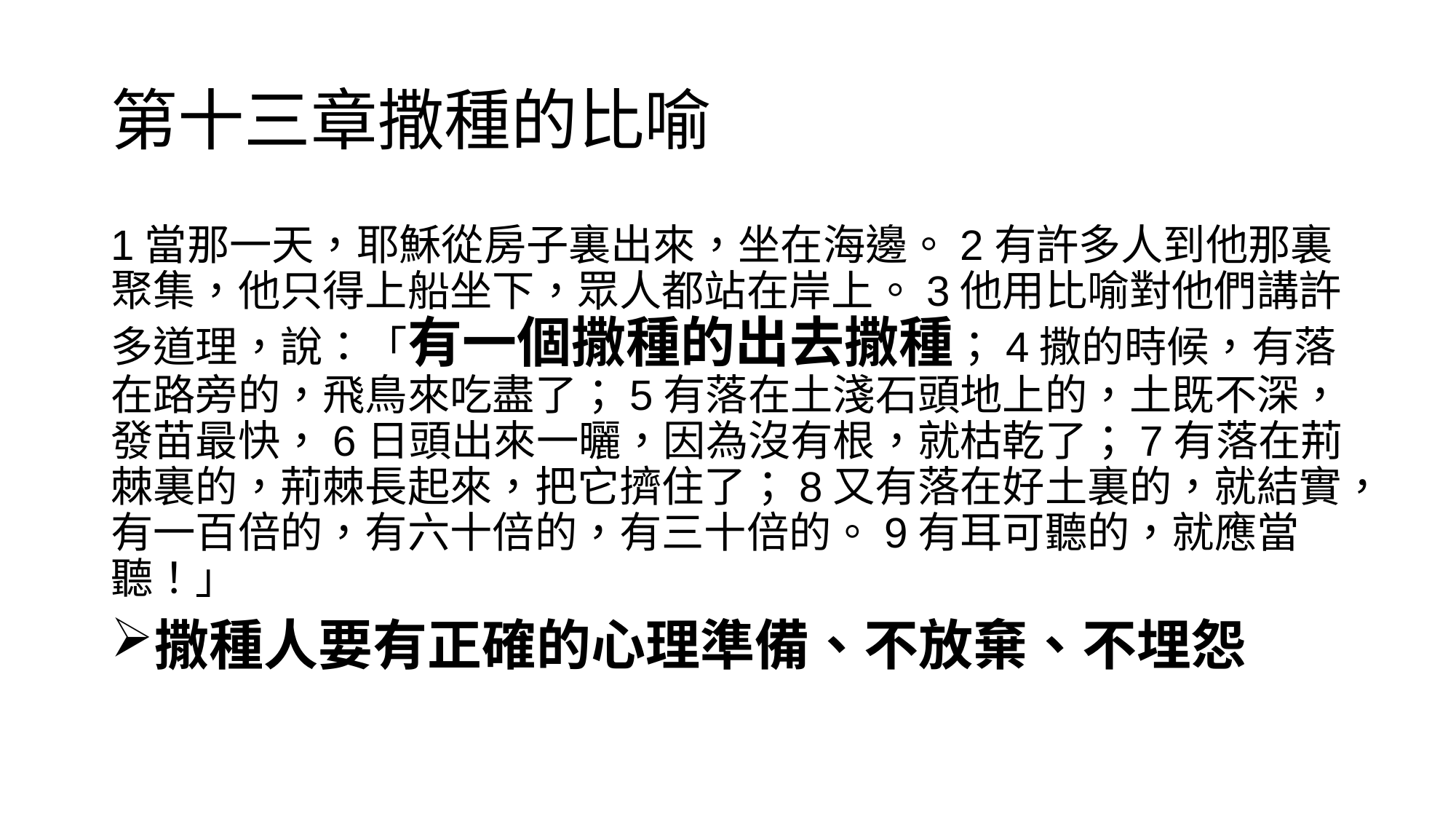

# 第十三章撒種的比喻
1當那一天，耶穌從房子裏出來，坐在海邊。2有許多人到他那裏聚集，他只得上船坐下，眾人都站在岸上。3他用比喻對他們講許多道理，說：「有一個撒種的出去撒種；4撒的時候，有落在路旁的，飛鳥來吃盡了；5有落在土淺石頭地上的，土既不深，發苗最快，6日頭出來一曬，因為沒有根，就枯乾了；7有落在荊棘裏的，荊棘長起來，把它擠住了；8又有落在好土裏的，就結實，有一百倍的，有六十倍的，有三十倍的。9有耳可聽的，就應當聽！」
撒種人要有正確的心理準備、不放棄、不埋怨